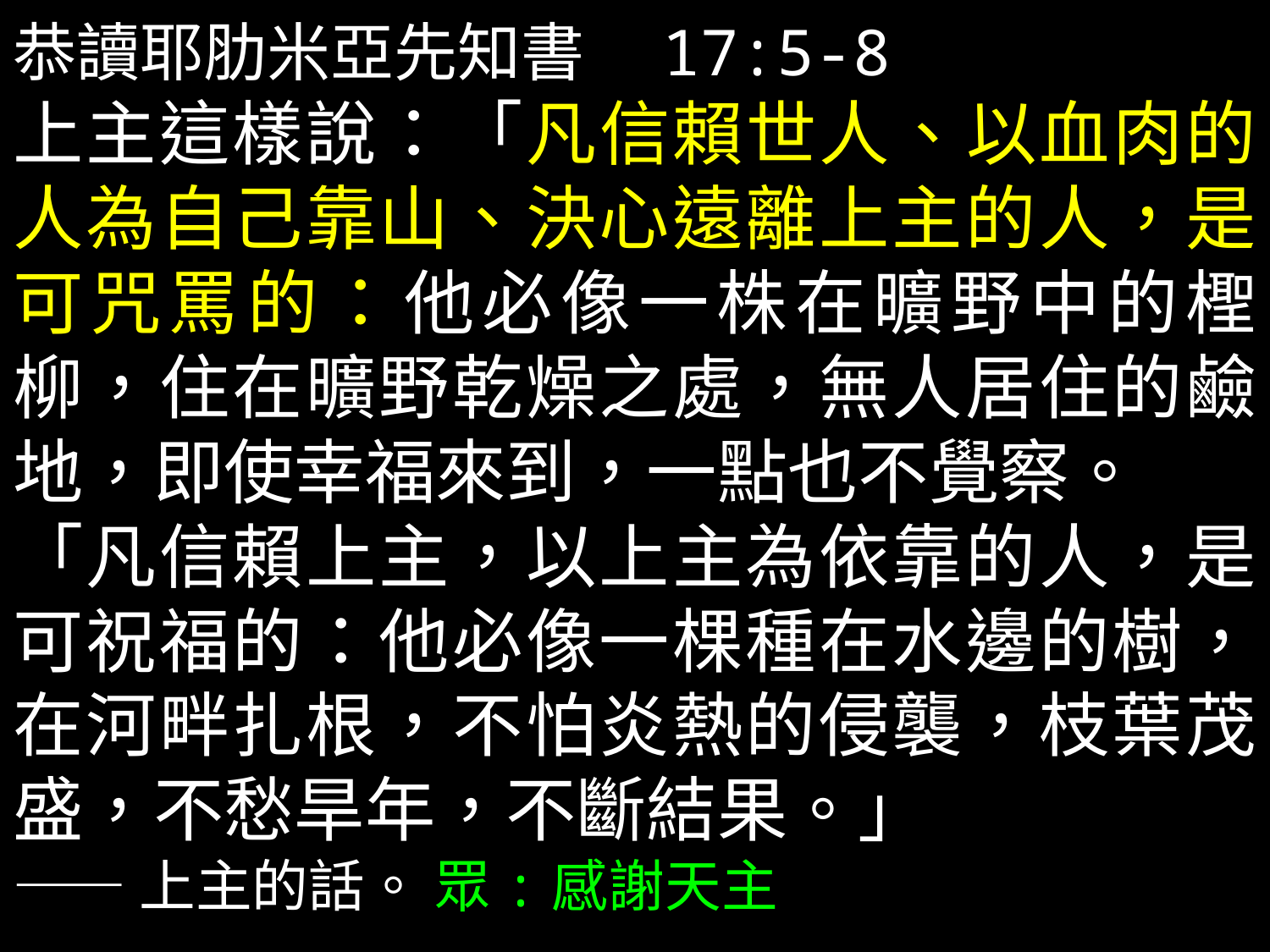

恭讀耶肋米亞先知書　17:5-8
上主這樣說：「凡信賴世人、以血肉的人為自己靠山、決心遠離上主的人，是可咒罵的：他必像一株在曠野中的檉柳，住在曠野乾燥之處，無人居住的鹼地，即使幸福來到，一點也不覺察。
「凡信賴上主，以上主為依靠的人，是可祝福的：他必像一棵種在水邊的樹，在河畔扎根，不怕炎熱的侵襲，枝葉茂盛，不愁旱年，不斷結果。」
——上主的話。 眾:感謝天主